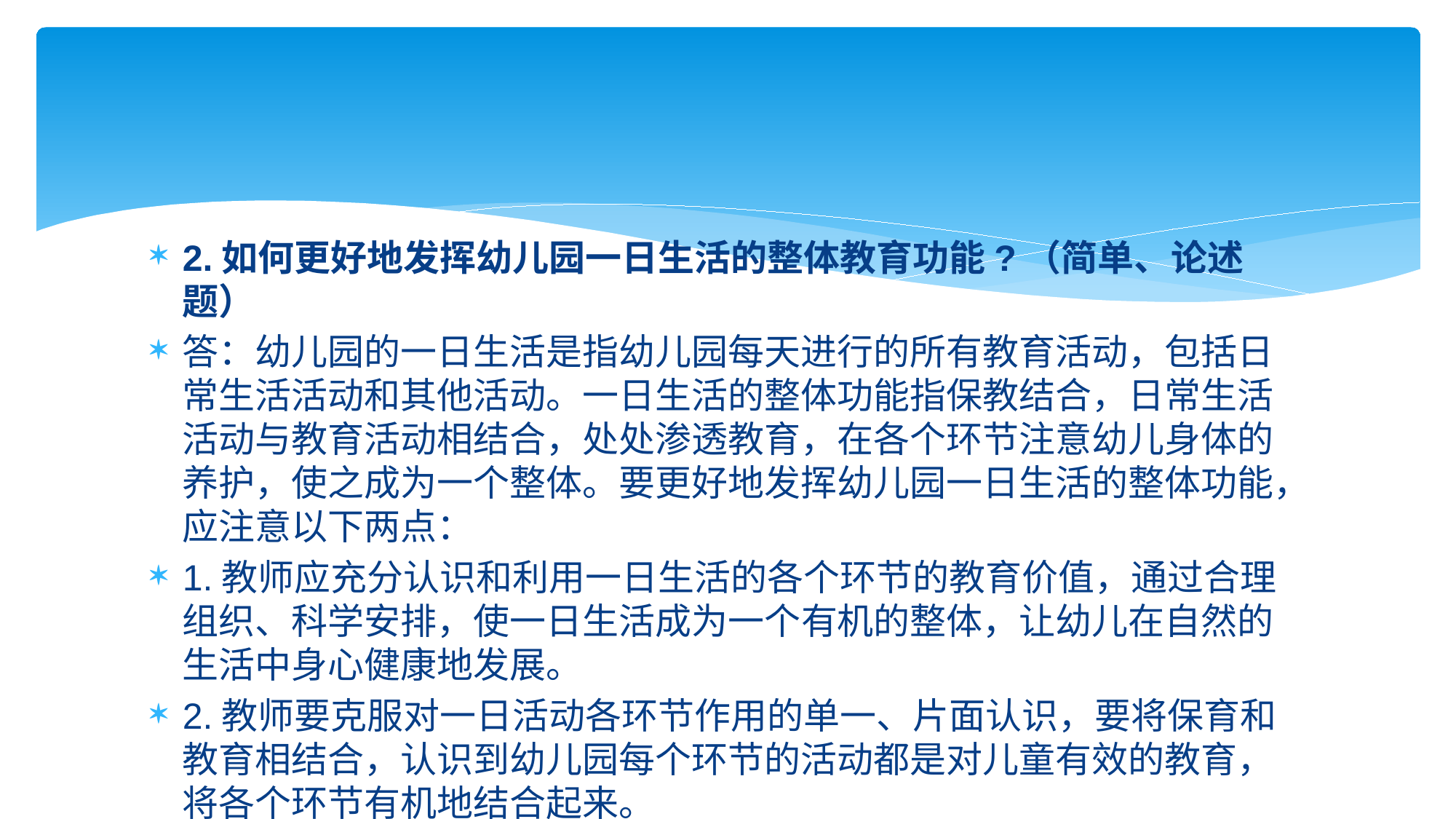

#
2.如何更好地发挥幼儿园一日生活的整体教育功能?（简单、论述题）
答：幼儿园的一日生活是指幼儿园每天进行的所有教育活动，包括日常生活活动和其他活动。一日生活的整体功能指保教结合，日常生活活动与教育活动相结合，处处渗透教育，在各个环节注意幼儿身体的养护，使之成为一个整体。要更好地发挥幼儿园一日生活的整体功能，应注意以下两点：
1.教师应充分认识和利用一日生活的各个环节的教育价值，通过合理组织、科学安排，使一日生活成为一个有机的整体，让幼儿在自然的生活中身心健康地发展。
2.教师要克服对一日活动各环节作用的单一、片面认识，要将保育和教育相结合，认识到幼儿园每个环节的活动都是对儿童有效的教育，将各个环节有机地结合起来。